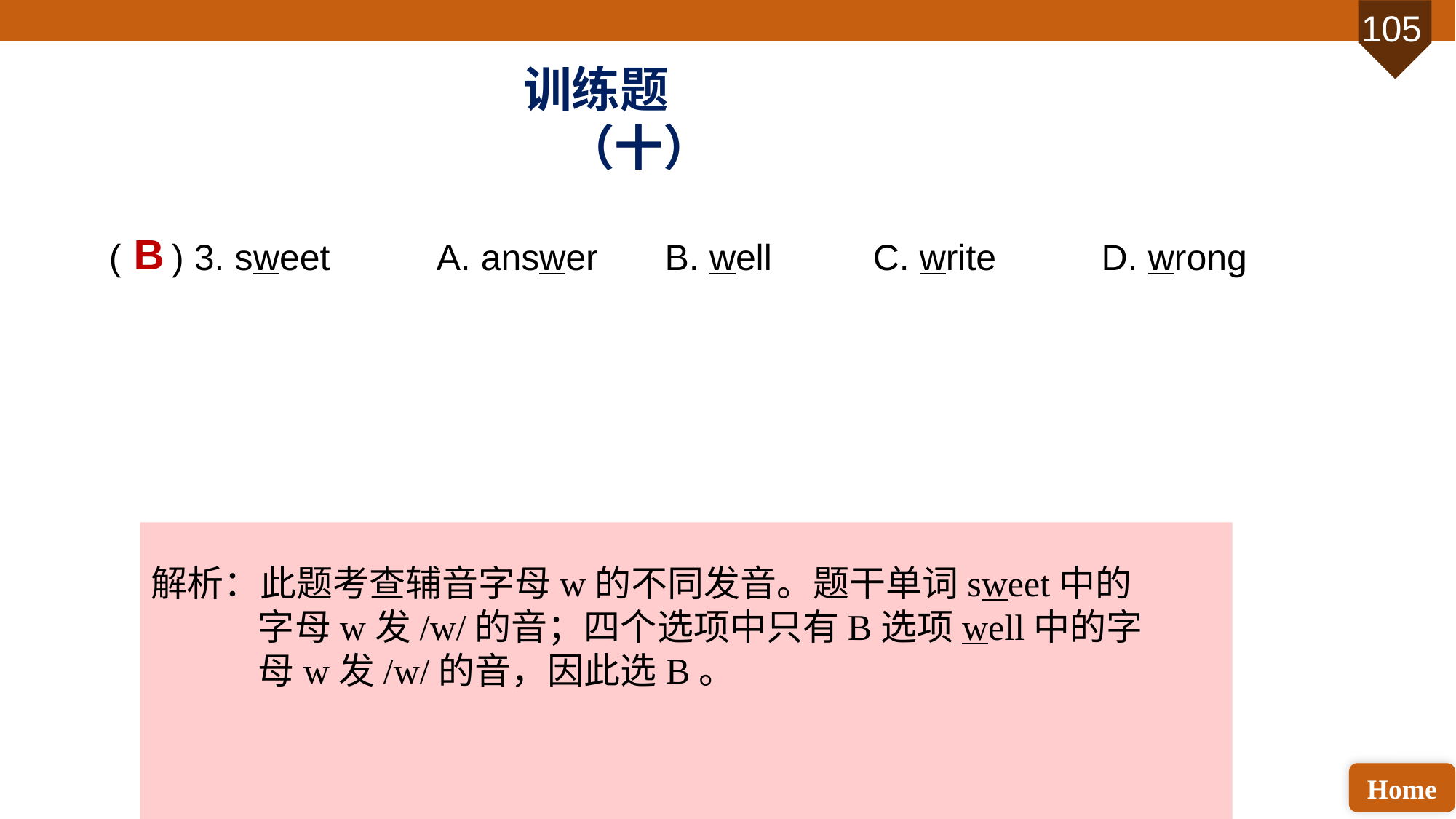

训练题（十）
(     ) 3. sweet 	A. answer	 B. well 	C. write	 D. wrong
B

解析：此题考查辅音字母w的不同发音。题干单词sweet中的字母w发/w/的音；四个选项中只有B选项well中的字母w发/w/的音，因此选B。